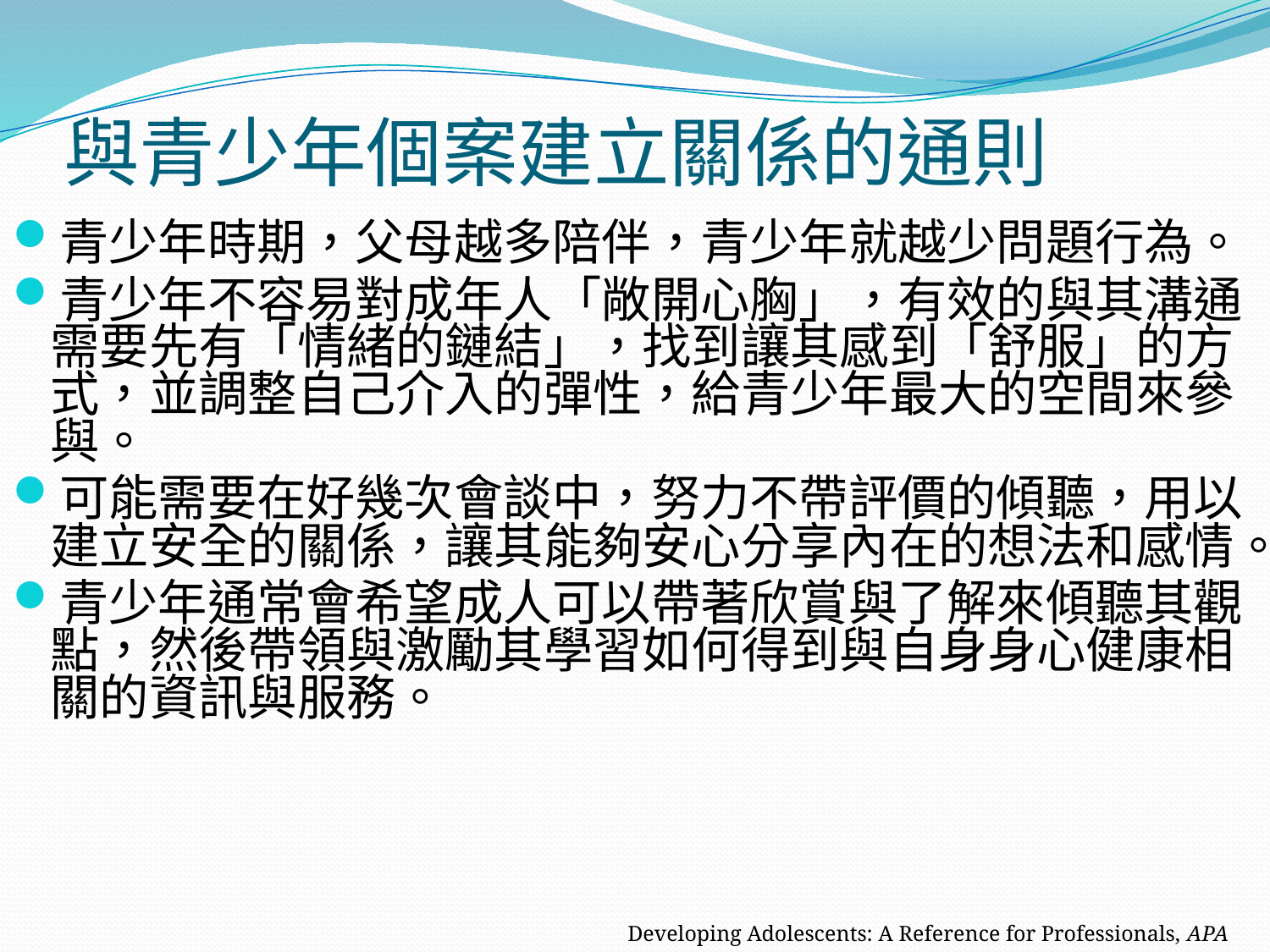

# 與青少年個案建立關係的通則
青少年時期，父母越多陪伴，青少年就越少問題行為。
青少年不容易對成年人「敞開心胸」，有效的與其溝通需要先有「情緒的鏈結」，找到讓其感到「舒服」的方式，並調整自己介入的彈性，給青少年最大的空間來參與。
可能需要在好幾次會談中，努力不帶評價的傾聽，用以建立安全的關係，讓其能夠安心分享內在的想法和感情。
青少年通常會希望成人可以帶著欣賞與了解來傾聽其觀點，然後帶領與激勵其學習如何得到與自身身心健康相關的資訊與服務。

Developing Adolescents: A Reference for Professionals, APA